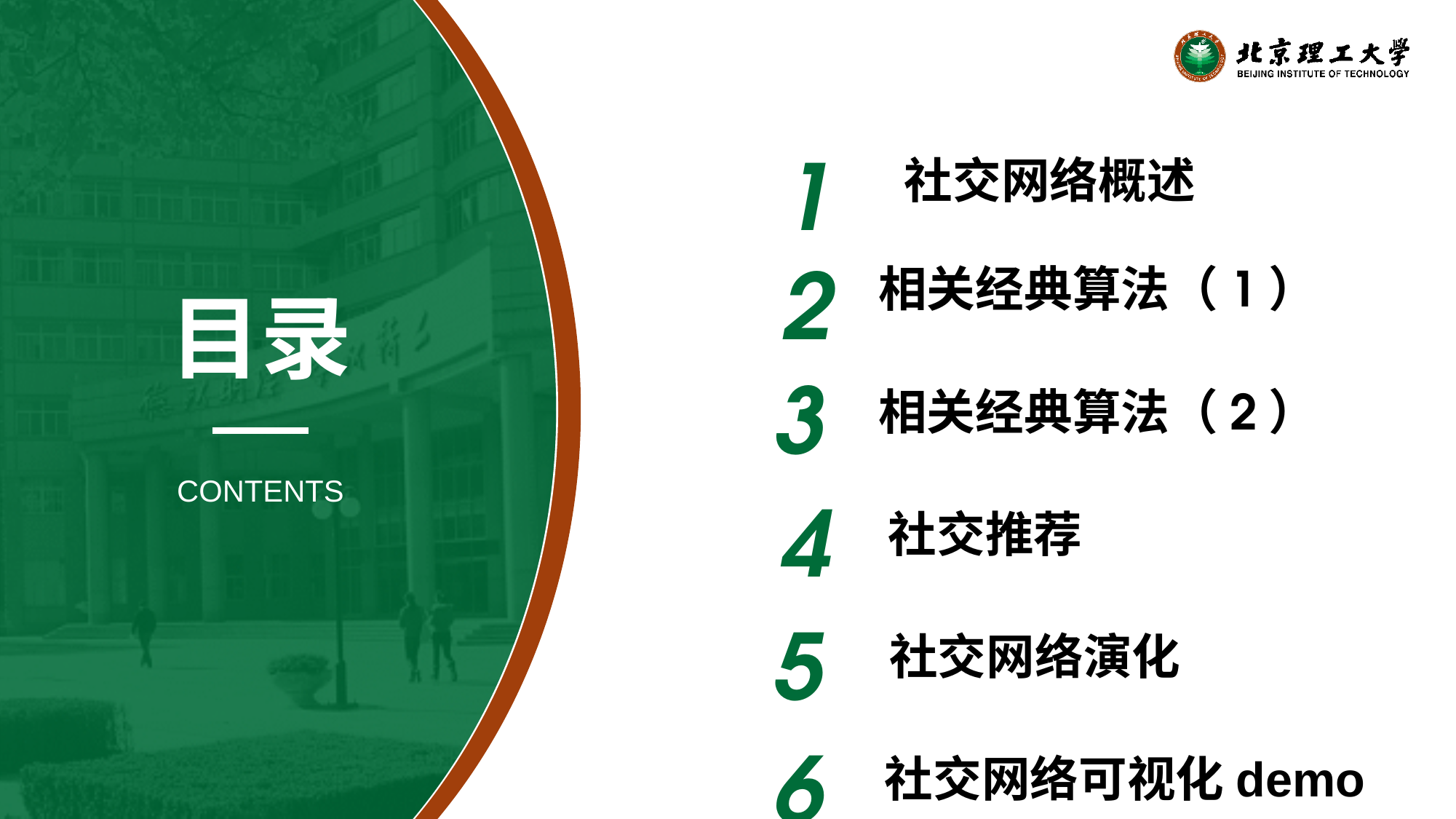

1
社交网络概述
2
相关经典算法（1）
目录
3
相关经典算法（2）
4
社交推荐
CONTENTS
5
社交网络演化
6
社交网络可视化demo